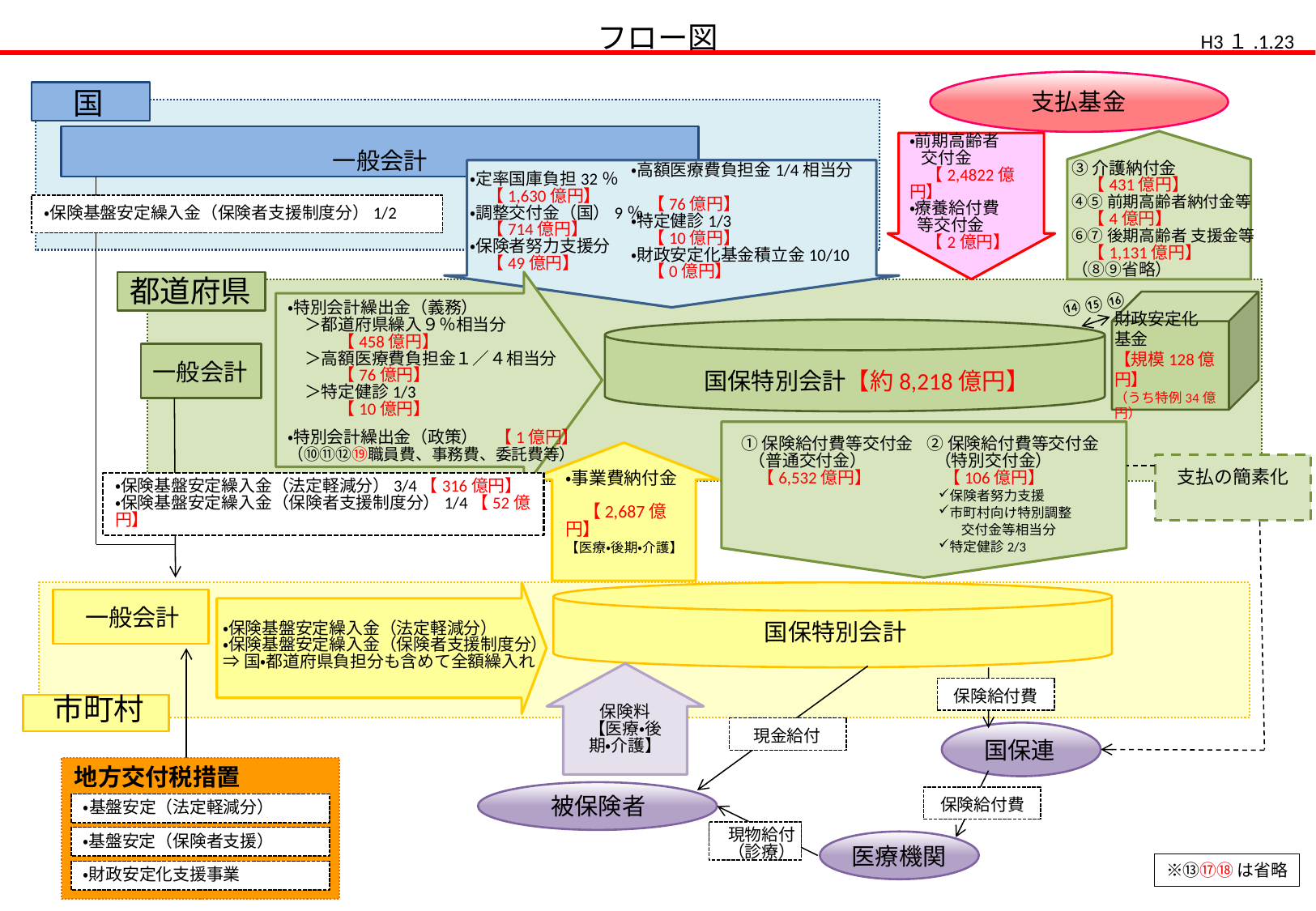

フロー図
H3１.1.23

支払基金

国

・前期高齢者
  交付金
　【2,4822億円】
・療養給付費
 等交付金
　【2億円】
一般会計
③介護納付金
　【431億円】
④⑤前期高齢者納付金等
　【4億円】
⑥⑦後期高齢者 支援金等
　【1,131億円】
（⑧⑨省略）

・定率国庫負担32％
　【1,630億円】
・調整交付金（国）9％
　【714億円】
・保険者努力支援分
　【49億円】
　・高額医療費負担金1/4相当分
　　【76億円】
　・特定健診1/3
　　【10億円】
　・財政安定化基金積立金10/10
　　【0億円】

・保険基盤安定繰入金（保険者支援制度分）1/2

・特別会計繰出金（義務）
　＞都道府県繰入９％相当分
　　　【458億円】
　＞高額医療費負担金１／４相当分
　　　【76億円】
　＞特定健診1/3
　　　【10億円】

・特別会計繰出金（政策）　【1億円】
（⑩⑪⑫⑲職員費、事務費、委託費等）
都道府県

⑭⑮⑯

財政安定化
基金
【規模128億円】
（うち特例34億円）

一般会計
国保特別会計【約8,218億円】

①保険給付費等交付金
 （普通交付金）
　【6,532億円】

②保険給付費等交付金
 （特別交付金）
　【106億円】
保険者努力支援
市町村向け特別調整
　   交付金等相当分
特定健診2/3

支払の簡素化

・保険基盤安定繰入金（法定軽減分）3/4【316億円】
・保険基盤安定繰入金（保険者支援制度分）1/4【52億円】
・事業費納付金
　【2,687億円】
【医療・後期・介護】

一般会計
国保特別会計
・保険基盤安定繰入金（法定軽減分）
・保険基盤安定繰入金（保険者支援制度分）
⇒国・都道府県負担分も含めて全額繰入れ

保険料
【医療・後期・介護】

保険給付費
市町村

現金給付

国保連
地方交付税措置

被保険者

保険給付費
・基盤安定（法定軽減分）

現物給付
（診療）

現物給付

・基盤安定（保険者支援）

医療機関
※⑬⑰⑱は省略
・財政安定化支援事業